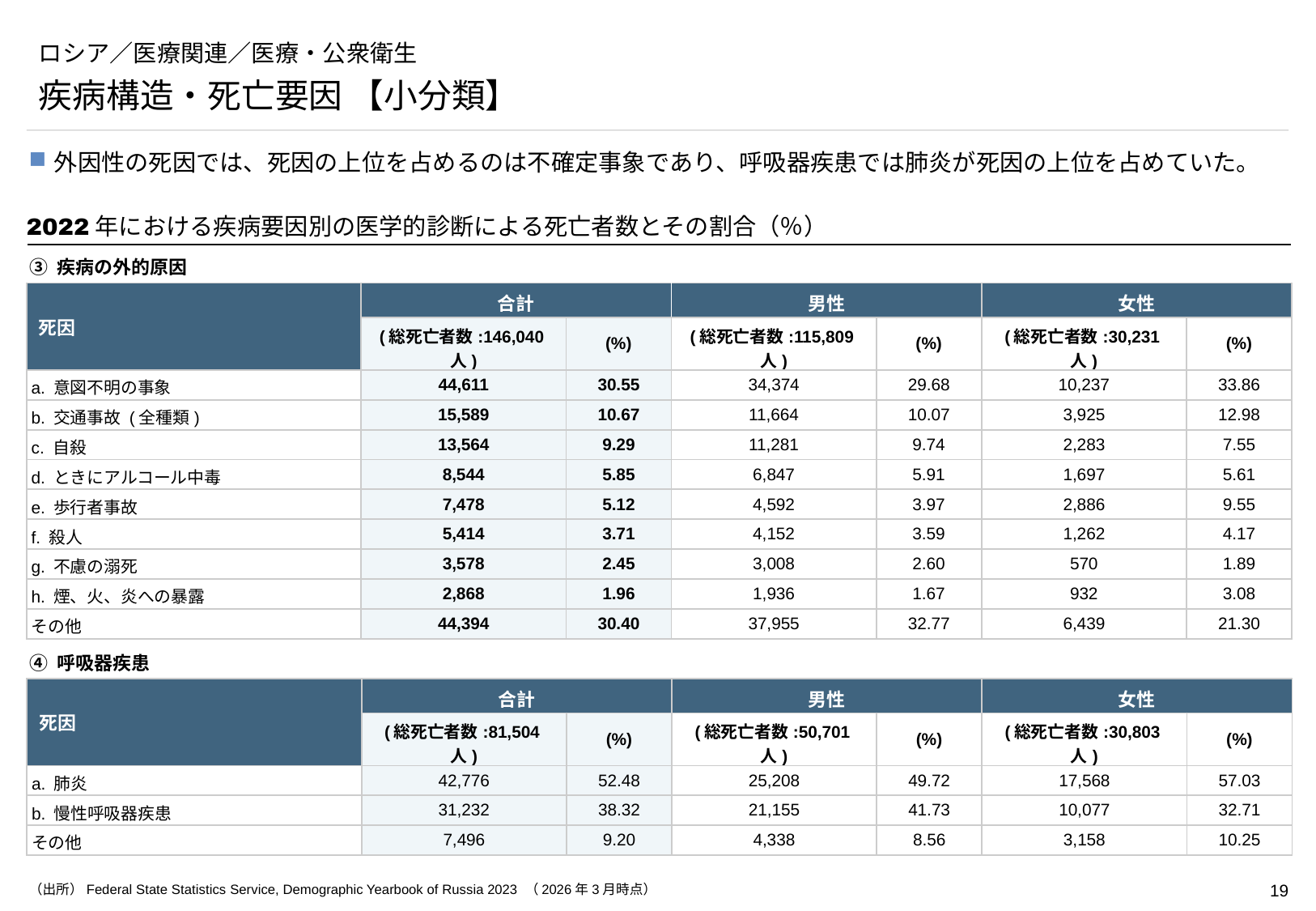

# ロシア／医療関連／医療・公衆衛生
疾病構造・死亡要因 【小分類】
外因性の死因では、死因の上位を占めるのは不確定事象であり、呼吸器疾患では肺炎が死因の上位を占めていた。
2022年における疾病要因別の医学的診断による死亡者数とその割合（％）
➂ 疾病の外的原因
| 死因 | 合計 |  | 男性 |  | 女性 |  |
| --- | --- | --- | --- | --- | --- | --- |
|  | (総死亡者数:146,040人) | (%) | (総死亡者数:115,809人) | (%) | (総死亡者数:30,231人) | (%) |
| a. 意図不明の事象 | 44,611 | 30.55 | 34,374 | 29.68 | 10,237 | 33.86 |
| b. 交通事故 (全種類) | 15,589 | 10.67 | 11,664 | 10.07 | 3,925 | 12.98 |
| c. 自殺 | 13,564 | 9.29 | 11,281 | 9.74 | 2,283 | 7.55 |
| d. ときにアルコール中毒 | 8,544 | 5.85 | 6,847 | 5.91 | 1,697 | 5.61 |
| e. 歩行者事故 | 7,478 | 5.12 | 4,592 | 3.97 | 2,886 | 9.55 |
| f. 殺人 | 5,414 | 3.71 | 4,152 | 3.59 | 1,262 | 4.17 |
| g. 不慮の溺死 | 3,578 | 2.45 | 3,008 | 2.60 | 570 | 1.89 |
| h. 煙、火、炎への暴露 | 2,868 | 1.96 | 1,936 | 1.67 | 932 | 3.08 |
| その他 | 44,394 | 30.40 | 37,955 | 32.77 | 6,439 | 21.30 |
➃ 呼吸器疾患
| 死因 | 合計 |  | 男性 |  | 女性 |  |
| --- | --- | --- | --- | --- | --- | --- |
|  | (総死亡者数:81,504人) | (%) | (総死亡者数:50,701人) | (%) | (総死亡者数:30,803人) | (%) |
| a. 肺炎 | 42,776 | 52.48 | 25,208 | 49.72 | 17,568 | 57.03 |
| b. 慢性呼吸器疾患 | 31,232 | 38.32 | 21,155 | 41.73 | 10,077 | 32.71 |
| その他 | 7,496 | 9.20 | 4,338 | 8.56 | 3,158 | 10.25 |
（出所）Federal State Statistics Service, Demographic Yearbook of Russia 2023 （2026年3月時点）